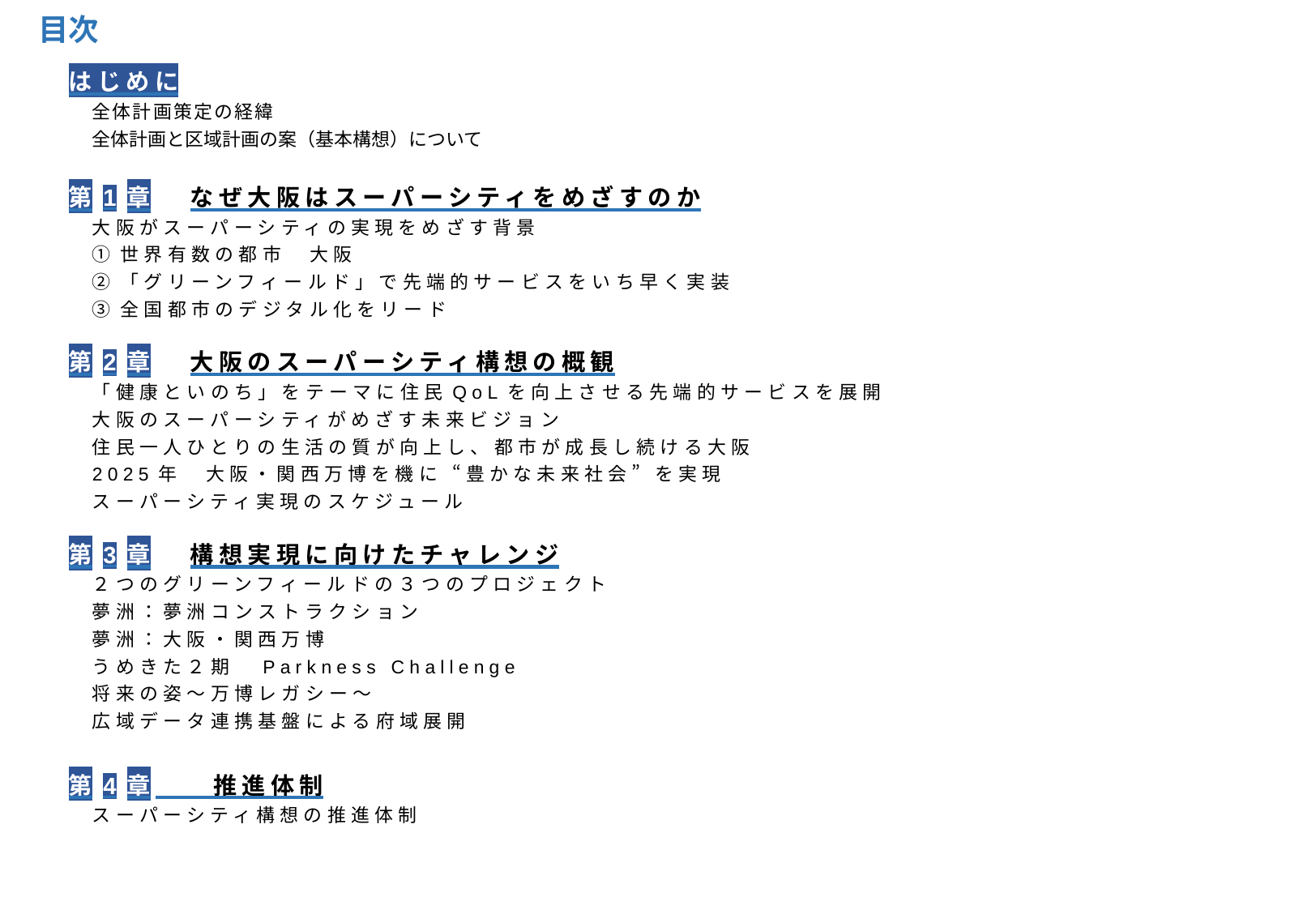

# 目次
はじめに
全体計画策定の経緯
全体計画と区域計画の案（基本構想）について

第1章	なぜ大阪はスーパーシティをめざすのか
大阪がスーパーシティの実現をめざす背景
①世界有数の都市　大阪
②「グリーンフィールド」で先端的サービスをいち早く実装
③全国都市のデジタル化をリード

第2章	大阪のスーパーシティ構想の概観
「健康といのち」をテーマに住民QoLを向上させる先端的サービスを展開
大阪のスーパーシティがめざす未来ビジョン
住民一人ひとりの生活の質が向上し、都市が成長し続ける大阪
2025年　大阪・関西万博を機に “豊かな未来社会” を実現
スーパーシティ実現のスケジュール

第3章	構想実現に向けたチャレンジ
２つのグリーンフィールドの３つのプロジェクト
夢洲：夢洲コンストラクション
夢洲：大阪・関西万博
うめきた２期　Parkness Challenge
将来の姿～万博レガシー～
広域データ連携基盤による府域展開

第4章　　推進体制
スーパーシティ構想の推進体制